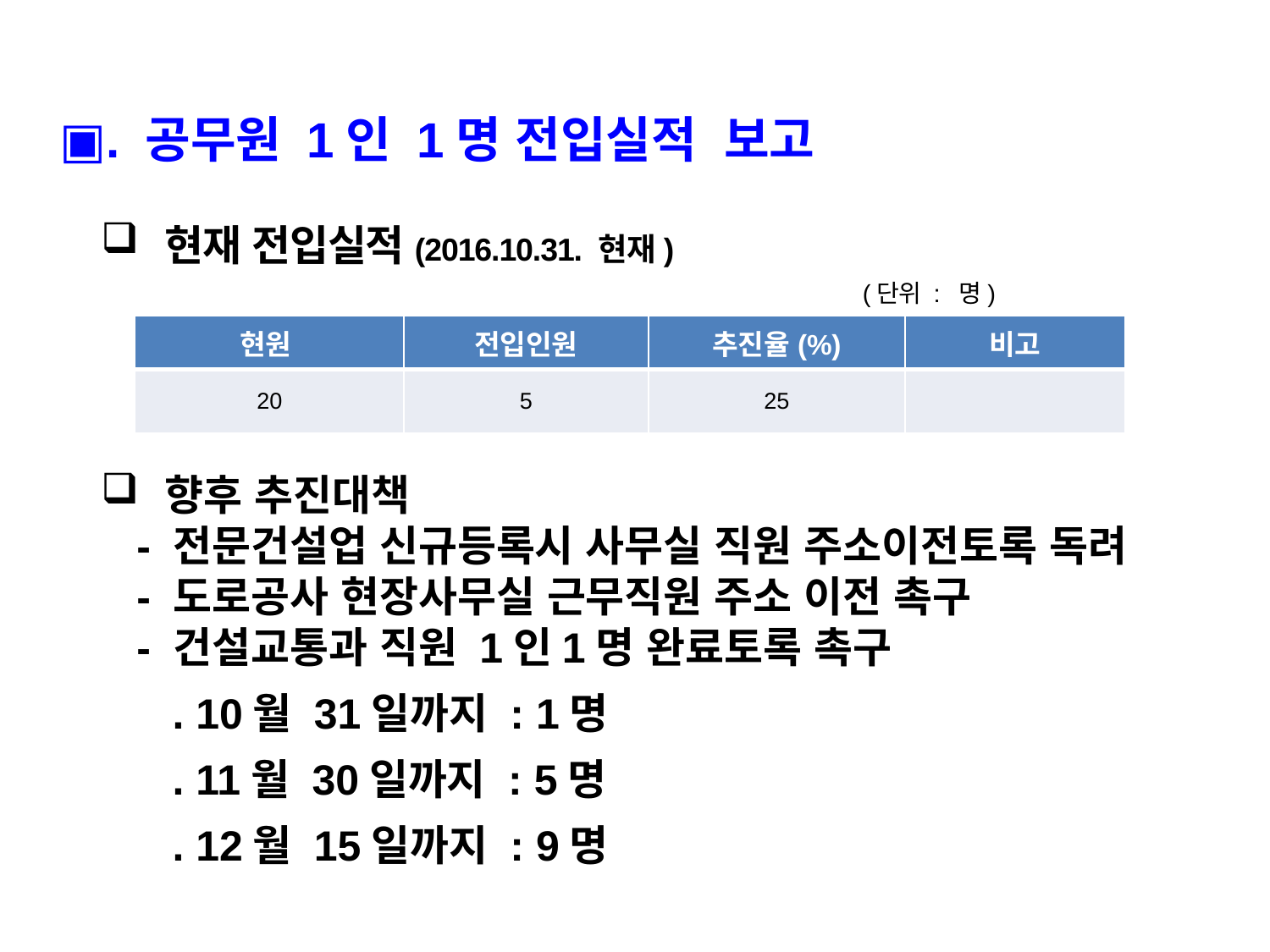

▣. 공무원 1인 1명 전입실적  보고
현재 전입실적(2016.10.31. 현재)
                                                                                                                             (단위 :  명)

향후 추진대책
   - 전문건설업 신규등록시 사무실 직원 주소이전토록 독려
   - 도로공사 현장사무실 근무직원 주소 이전 촉구
   - 건설교통과 직원 1인1명 완료토록 촉구
      . 10월 31일까지 : 1명
      . 11월 30일까지 : 5명
      . 12월 15일까지 : 9명
| 현원 | 전입인원 | 추진율(%) | 비고 |
| --- | --- | --- | --- |
| 20 | 5 | 25 |  |